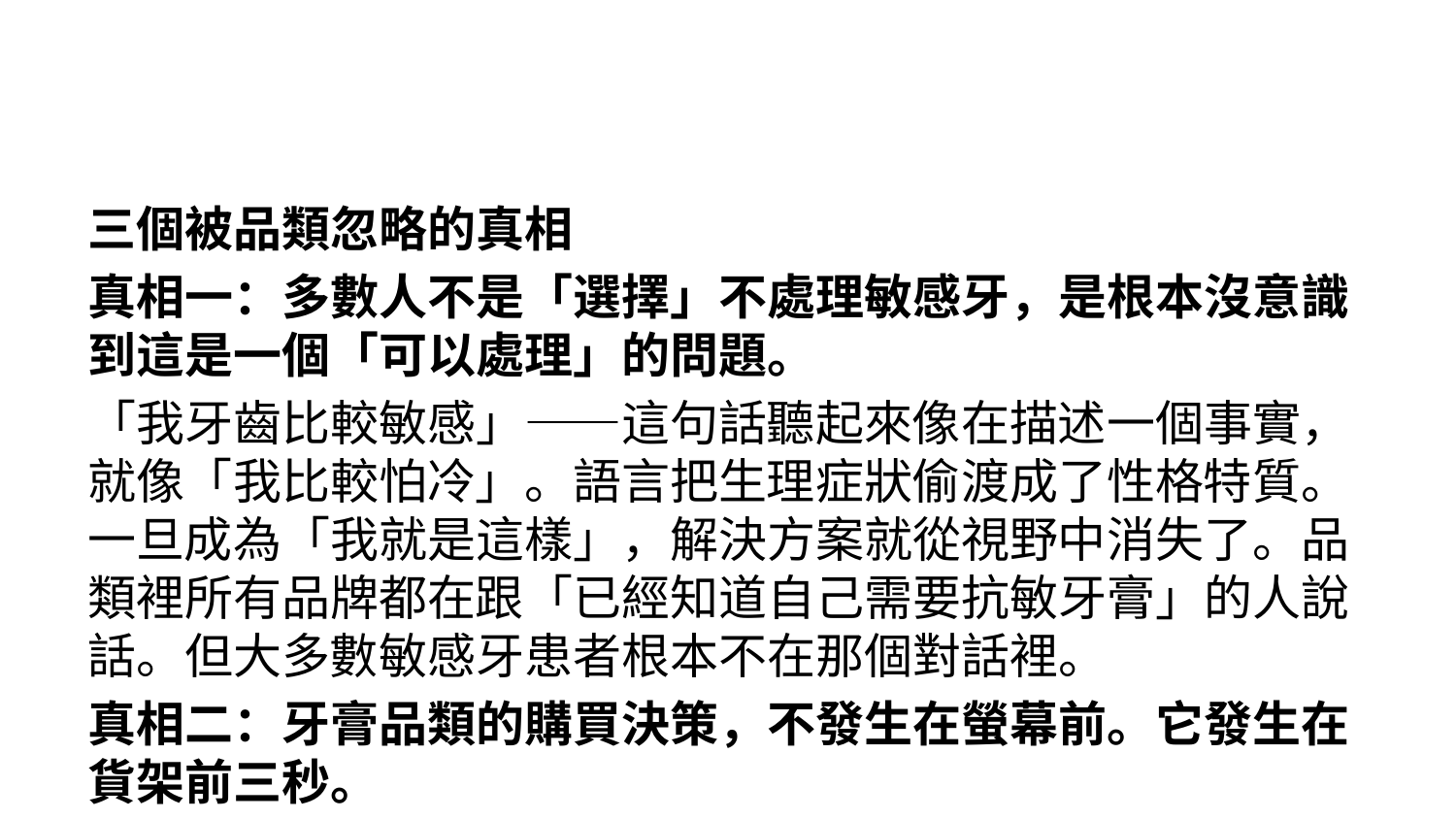

三個被品類忽略的真相
真相一：多數人不是「選擇」不處理敏感牙，是根本沒意識到這是一個「可以處理」的問題。
「我牙齒比較敏感」——這句話聽起來像在描述一個事實，就像「我比較怕冷」。語言把生理症狀偷渡成了性格特質。一旦成為「我就是這樣」，解決方案就從視野中消失了。品類裡所有品牌都在跟「已經知道自己需要抗敏牙膏」的人說話。但大多數敏感牙患者根本不在那個對話裡。
真相二：牙膏品類的購買決策，不發生在螢幕前。它發生在貨架前三秒。
消費者走進全聯，目光掃過口腔護理區——看到熟悉的、看到促銷的、看到順眼的，拿起來，走了。整個過程不超過三秒。德恩奈需要的不只是讓消費者「想到我」，而是在那三秒內「被拿起來」。被拿起來的前提，是在那之前的某個時刻，有什麼東西在她心裡留下了一個痕跡。
真相三：德恩奈的「身份」不是問題，是機會。
台灣品牌加上德國製造——這個組合在過去被當作需要迴避的尷尬。但在 2026 年，一個敢說「對，我是台灣品牌，但我選擇讓德國百年工廠替我做」的牌子，在誠實稀缺的市場裡，就是差異化本身。